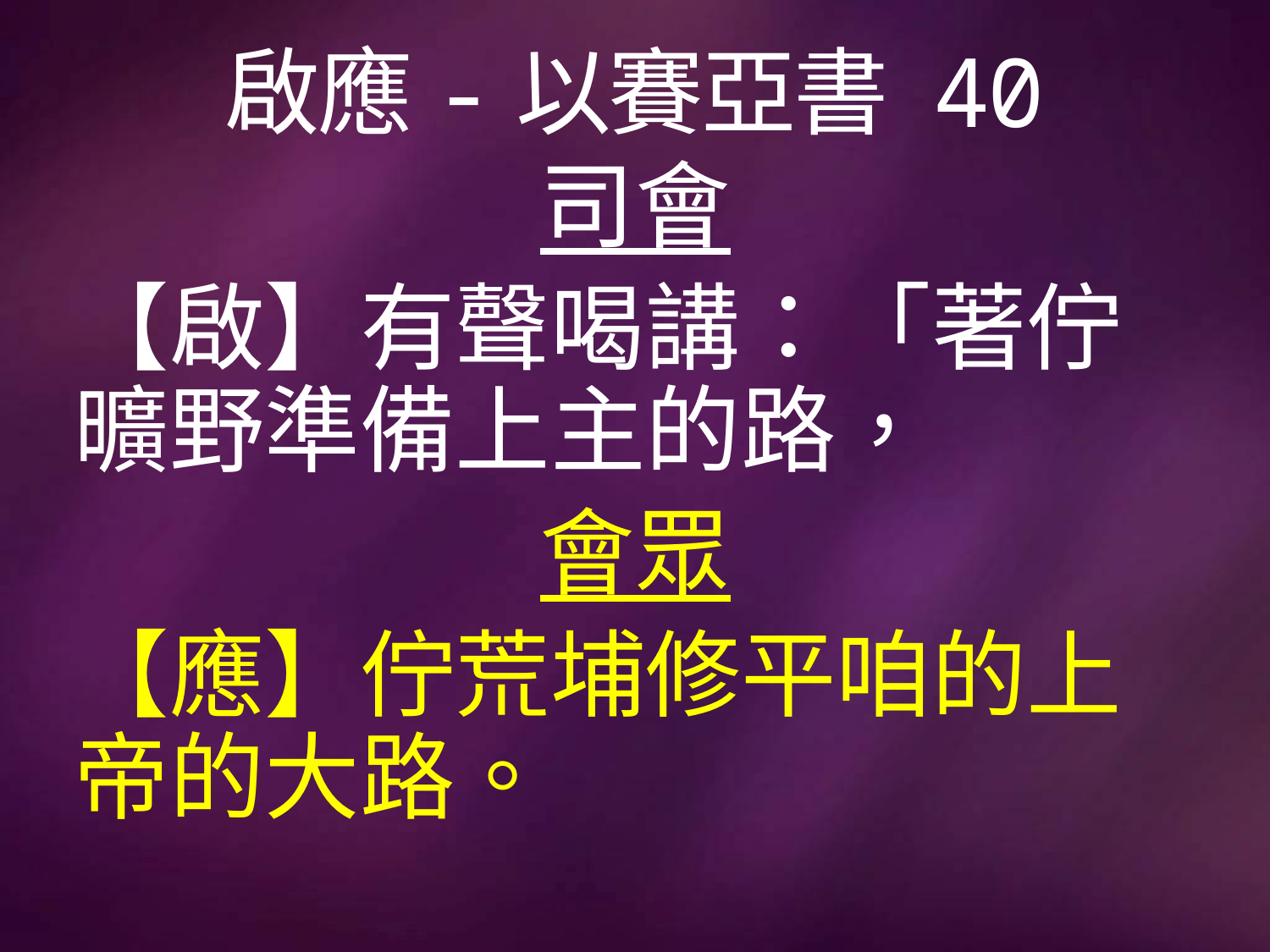

# 啟應-以賽亞書 40
司會
【啟】有聲喝講：「著佇曠野準備上主的路，
會眾
【應】佇荒埔修平咱的上帝的大路。